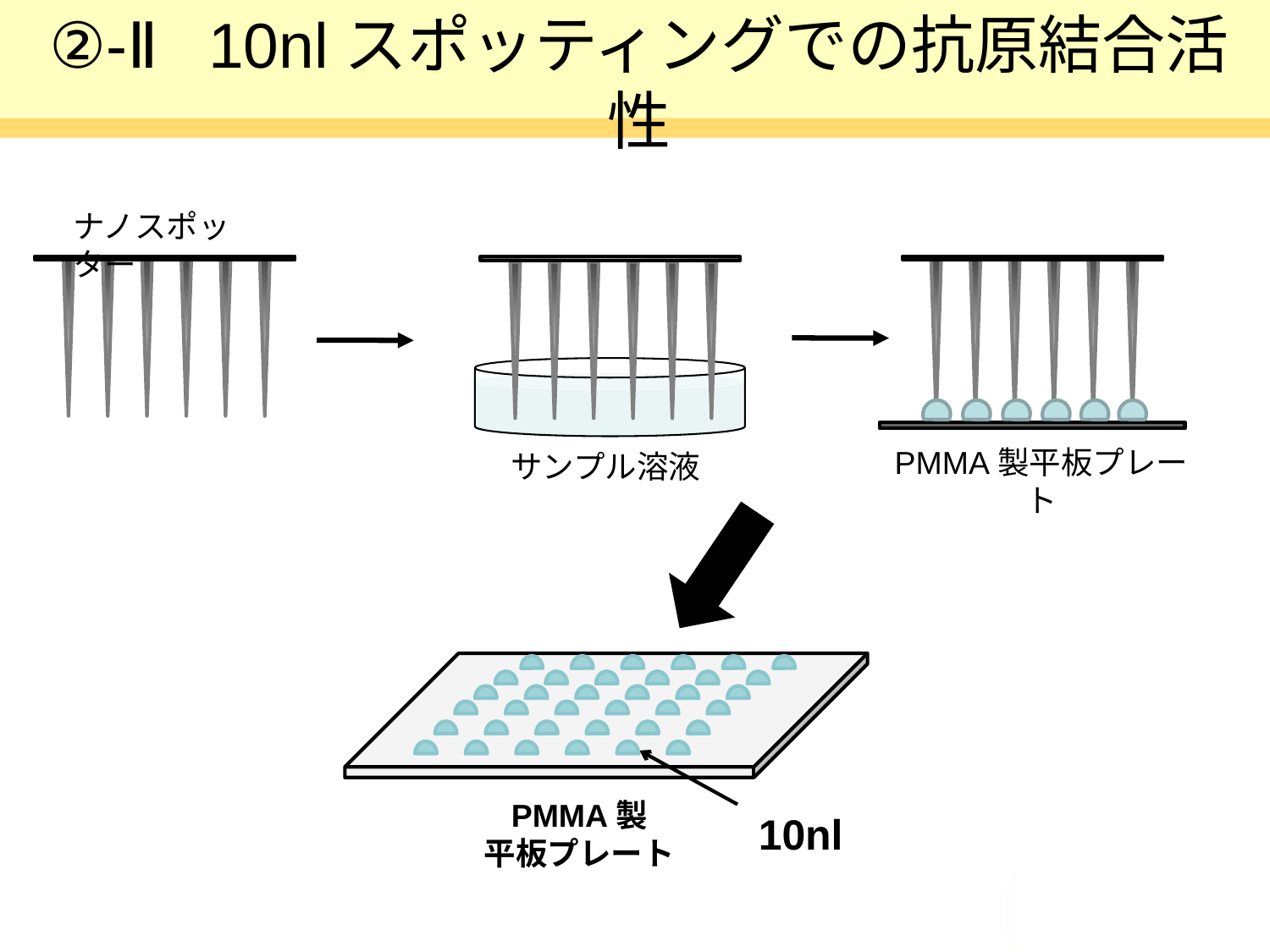

# ②-Ⅱ 10nlスポッティングでの抗原結合活性
ナノスポッター

PMMA製平板プレート
サンプル溶液

PMMA製
平板プレート
10nl